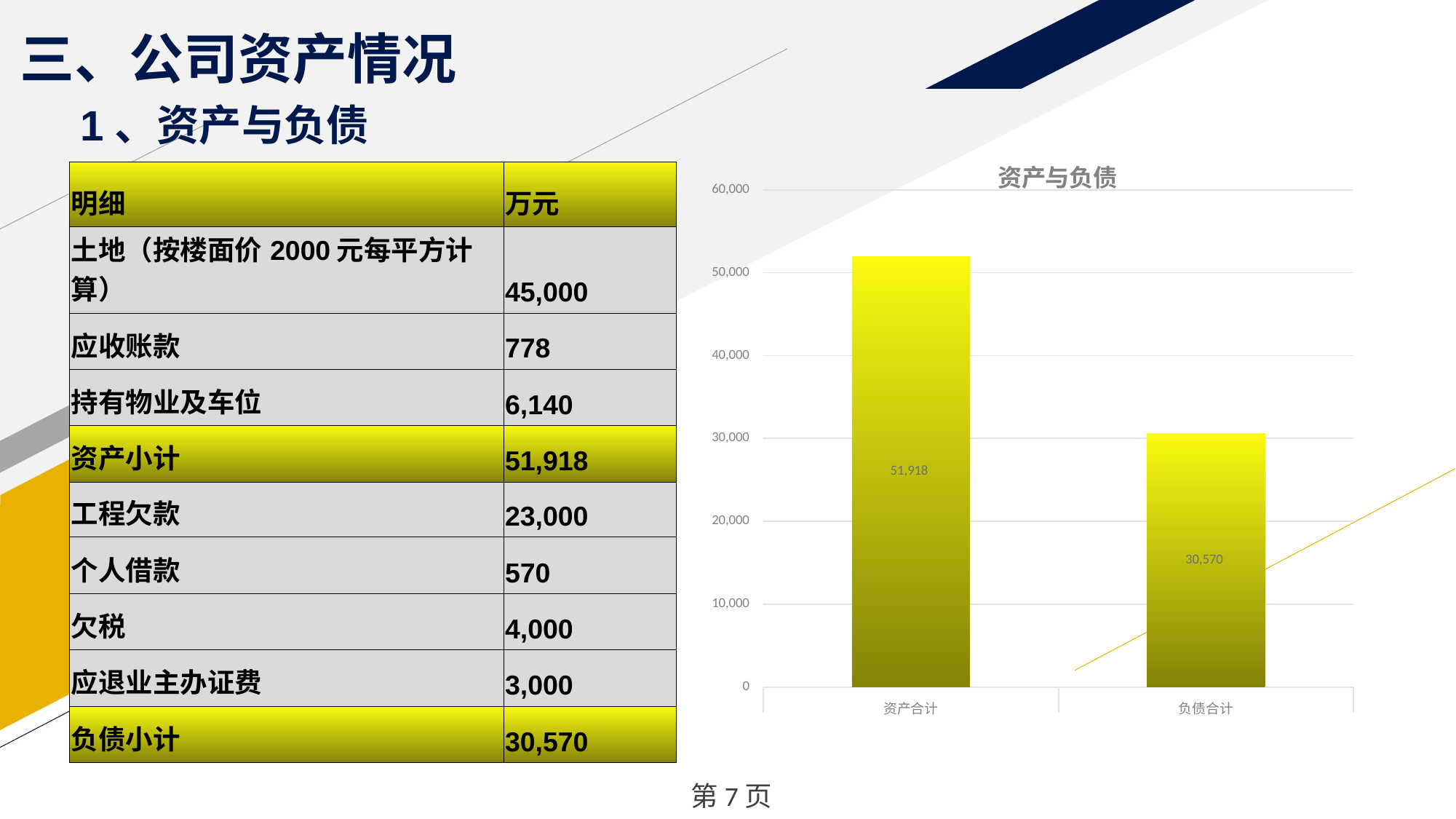

三、公司资产情况

# 1、资产与负债

### Chart: 资产与负债

| Category |  |
|---|---|
| 资产合计 | 51918.0 |
| 负债合计 | 30570.0 |
| 明细 | 万元 |
| --- | --- |
| 土地（按楼面价2000元每平方计算） | 45,000 |
| 应收账款 | 778 |
| 持有物业及车位 | 6,140 |
| 资产小计 | 51,918 |
| 工程欠款 | 23,000 |
| 个人借款 | 570 |
| 欠税 | 4,000 |
| 应退业主办证费 | 3,000 |
| 负债小计 | 30,570 |

                  第7页